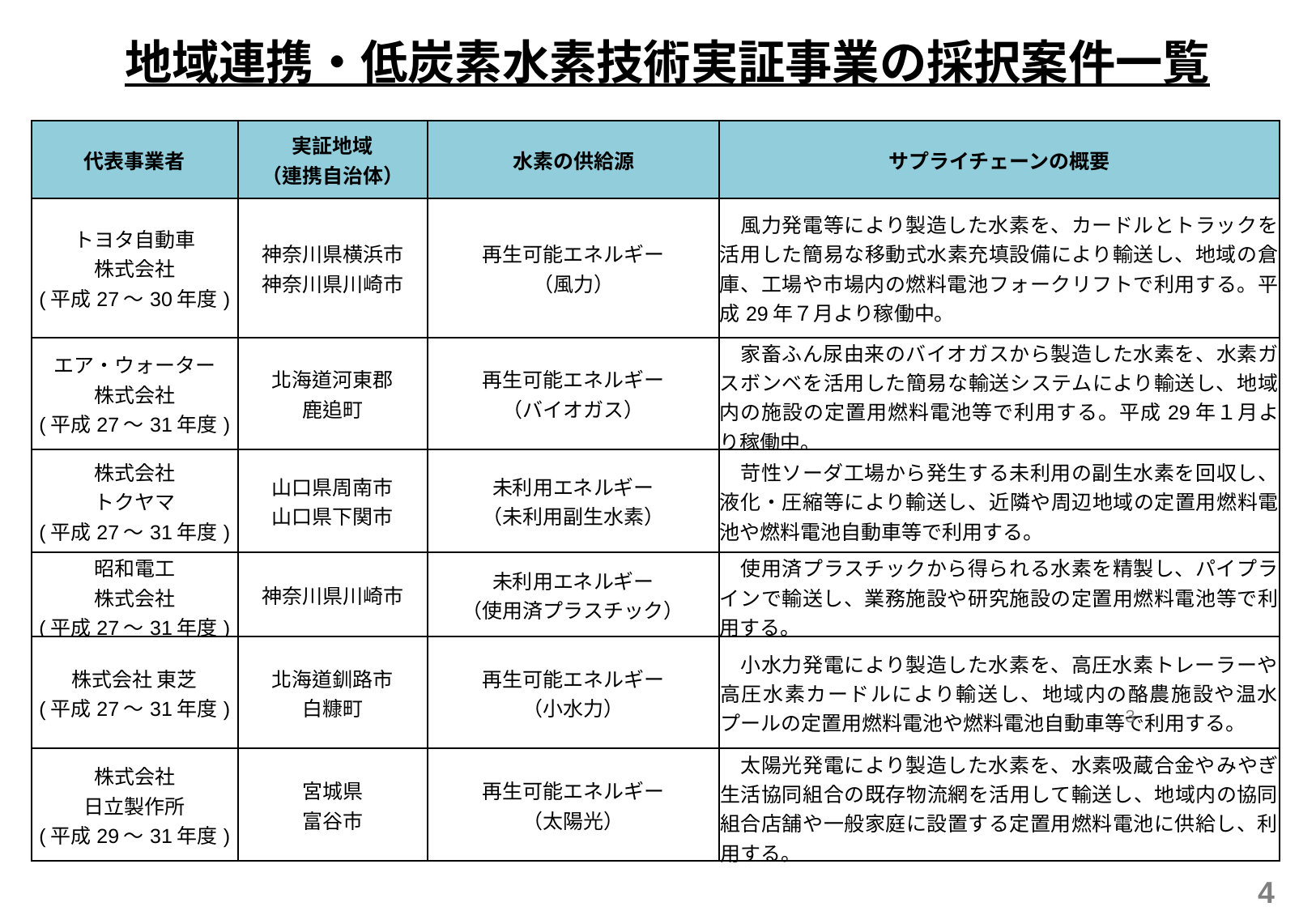

地域連携・低炭素水素技術実証事業の採択案件一覧
| 代表事業者 | 実証地域 （連携自治体） | 水素の供給源 | サプライチェーンの概要 |
| --- | --- | --- | --- |
| トヨタ自動車 株式会社 (平成27～30年度) | 神奈川県横浜市 神奈川県川崎市 | 再生可能エネルギー （風力） | 風力発電等により製造した水素を、カードルとトラックを活用した簡易な移動式水素充填設備により輸送し、地域の倉庫、工場や市場内の燃料電池フォークリフトで利用する。平成29年７月より稼働中。 |
| エア・ウォーター 株式会社 (平成27～31年度) | 北海道河東郡 鹿追町 | 再生可能エネルギー （バイオガス） | 家畜ふん尿由来のバイオガスから製造した水素を、水素ガスボンベを活用した簡易な輸送システムにより輸送し、地域内の施設の定置用燃料電池等で利用する。平成29年１月より稼働中。 |
| 株式会社 トクヤマ (平成27～31年度) | 山口県周南市 山口県下関市 | 未利用エネルギー （未利用副生水素） | 苛性ソーダ工場から発生する未利用の副生水素を回収し、液化・圧縮等により輸送し、近隣や周辺地域の定置用燃料電池や燃料電池自動車等で利用する。 |
| 昭和電工 株式会社 (平成27～31年度) | 神奈川県川崎市 | 未利用エネルギー （使用済プラスチック） | 使用済プラスチックから得られる水素を精製し、パイプラインで輸送し、業務施設や研究施設の定置用燃料電池等で利用する。 |
| 株式会社 東芝 (平成27～31年度) | 北海道釧路市 白糠町 | 再生可能エネルギー （小水力） | 小水力発電により製造した水素を、高圧水素トレーラーや高圧水素カードルにより輸送し、地域内の酪農施設や温水プールの定置用燃料電池や燃料電池自動車等で利用する。 |
| 株式会社 日立製作所 (平成29～31年度) | 宮城県 富谷市 | 再生可能エネルギー （太陽光） | 太陽光発電により製造した水素を、水素吸蔵合金やみやぎ生活協同組合の既存物流網を活用して輸送し、地域内の協同組合店舗や一般家庭に設置する定置用燃料電池に供給し、利用する。 |
3
4
4